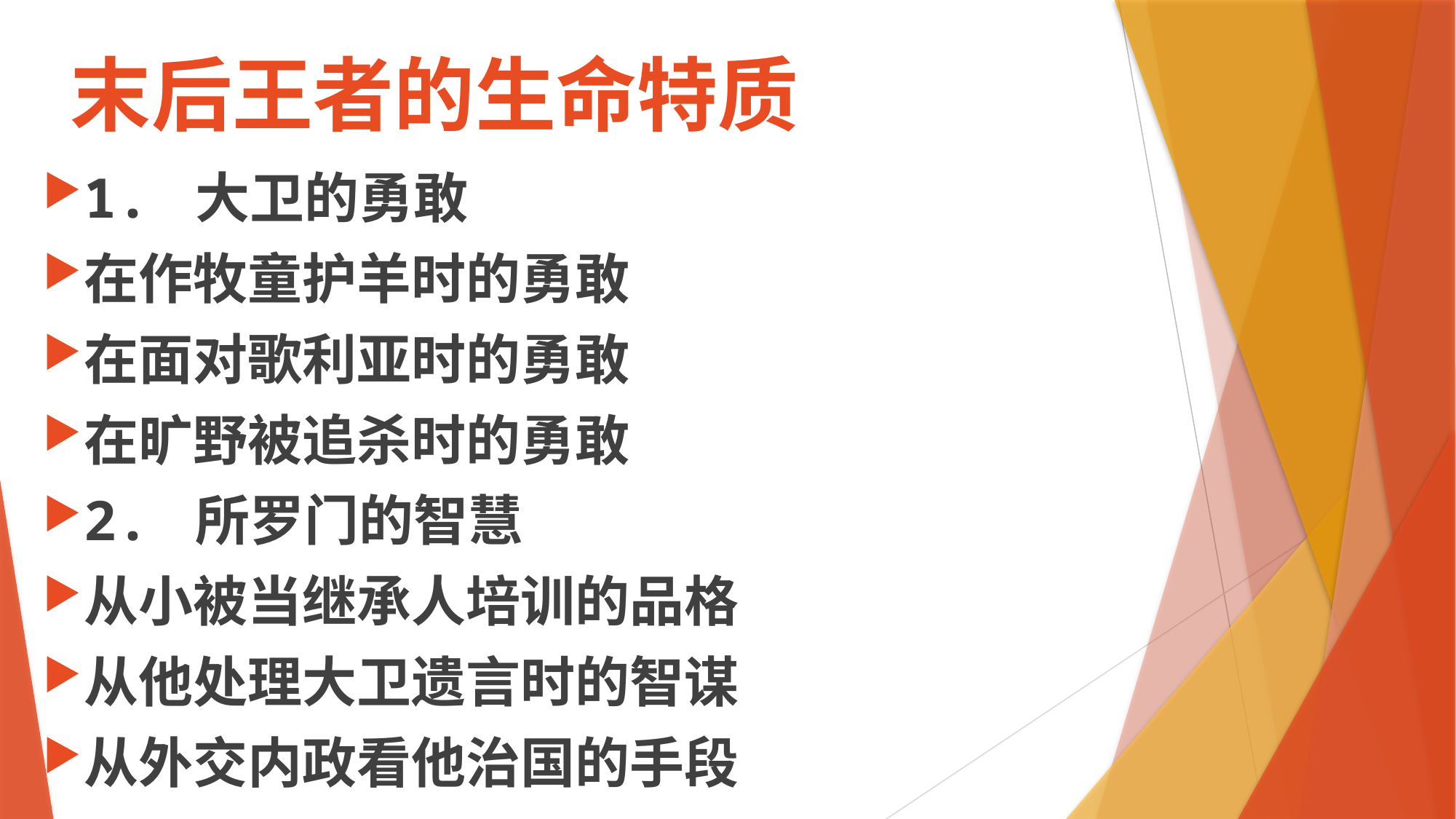

# 末后王者的生命特质
1. 大卫的勇敢
在作牧童护羊时的勇敢
在面对歌利亚时的勇敢
在旷野被追杀时的勇敢
2. 所罗门的智慧
从小被当继承人培训的品格
从他处理大卫遗言时的智谋
从外交内政看他治国的手段